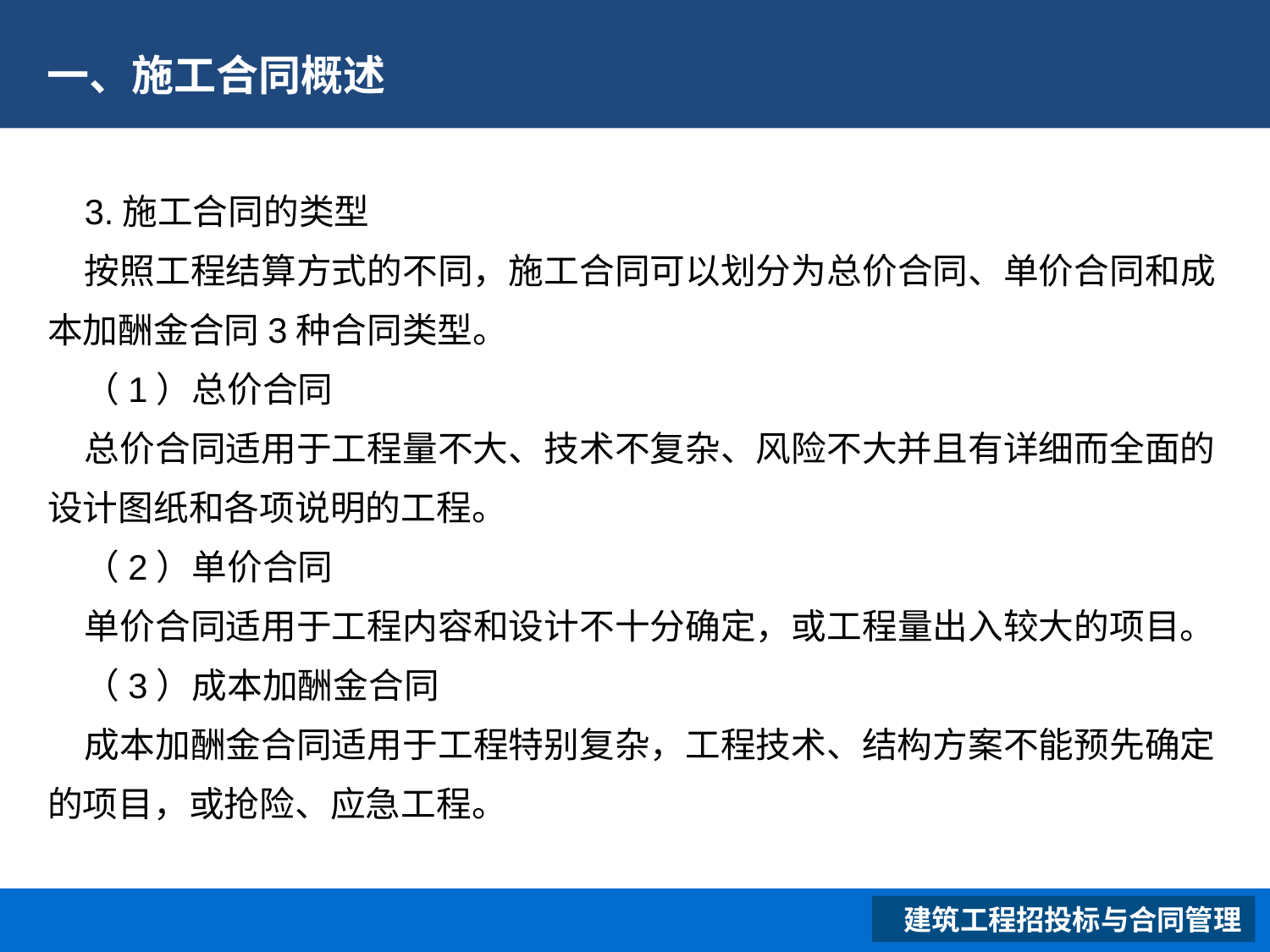

# 一、施工合同概述
3.施工合同的类型
按照工程结算方式的不同，施工合同可以划分为总价合同、单价合同和成本加酬金合同3种合同类型。
（1）总价合同
总价合同适用于工程量不大、技术不复杂、风险不大并且有详细而全面的设计图纸和各项说明的工程。
（2）单价合同
单价合同适用于工程内容和设计不十分确定，或工程量出入较大的项目。
（3）成本加酬金合同
成本加酬金合同适用于工程特别复杂，工程技术、结构方案不能预先确定的项目，或抢险、应急工程。

  建筑工程招投标与合同管理
XXXXXXXXXXXXXXXXXX